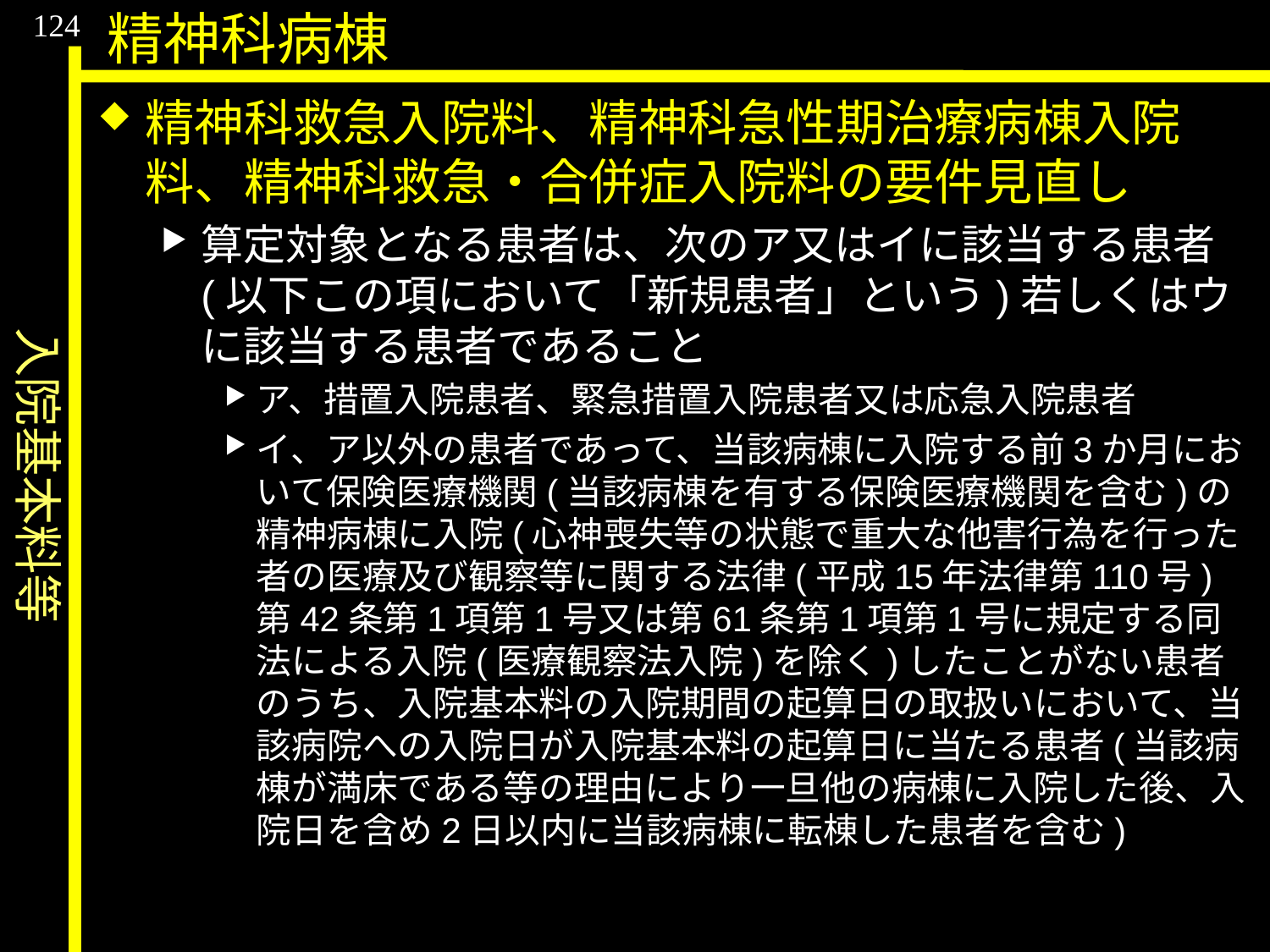

入院基本料等
124
精神科病棟

精神科救急入院料、精神科急性期治療病棟入院料、精神科救急・合併症入院料の要件見直し
算定対象となる患者は、次のア又はイに該当する患者(以下この項において「新規患者」という)若しくはウに該当する患者であること
ア、措置入院患者、緊急措置入院患者又は応急入院患者
イ、ア以外の患者であって、当該病棟に入院する前3か月において保険医療機関(当該病棟を有する保険医療機関を含む)の精神病棟に入院(心神喪失等の状態で重大な他害行為を行った者の医療及び観察等に関する法律(平成15年法律第110号)第42条第1項第1号又は第61条第1項第1号に規定する同法による入院(医療観察法入院)を除く)したことがない患者のうち、入院基本料の入院期間の起算日の取扱いにおいて、当該病院への入院日が入院基本料の起算日に当たる患者(当該病棟が満床である等の理由により一旦他の病棟に入院した後、入院日を含め2日以内に当該病棟に転棟した患者を含む)